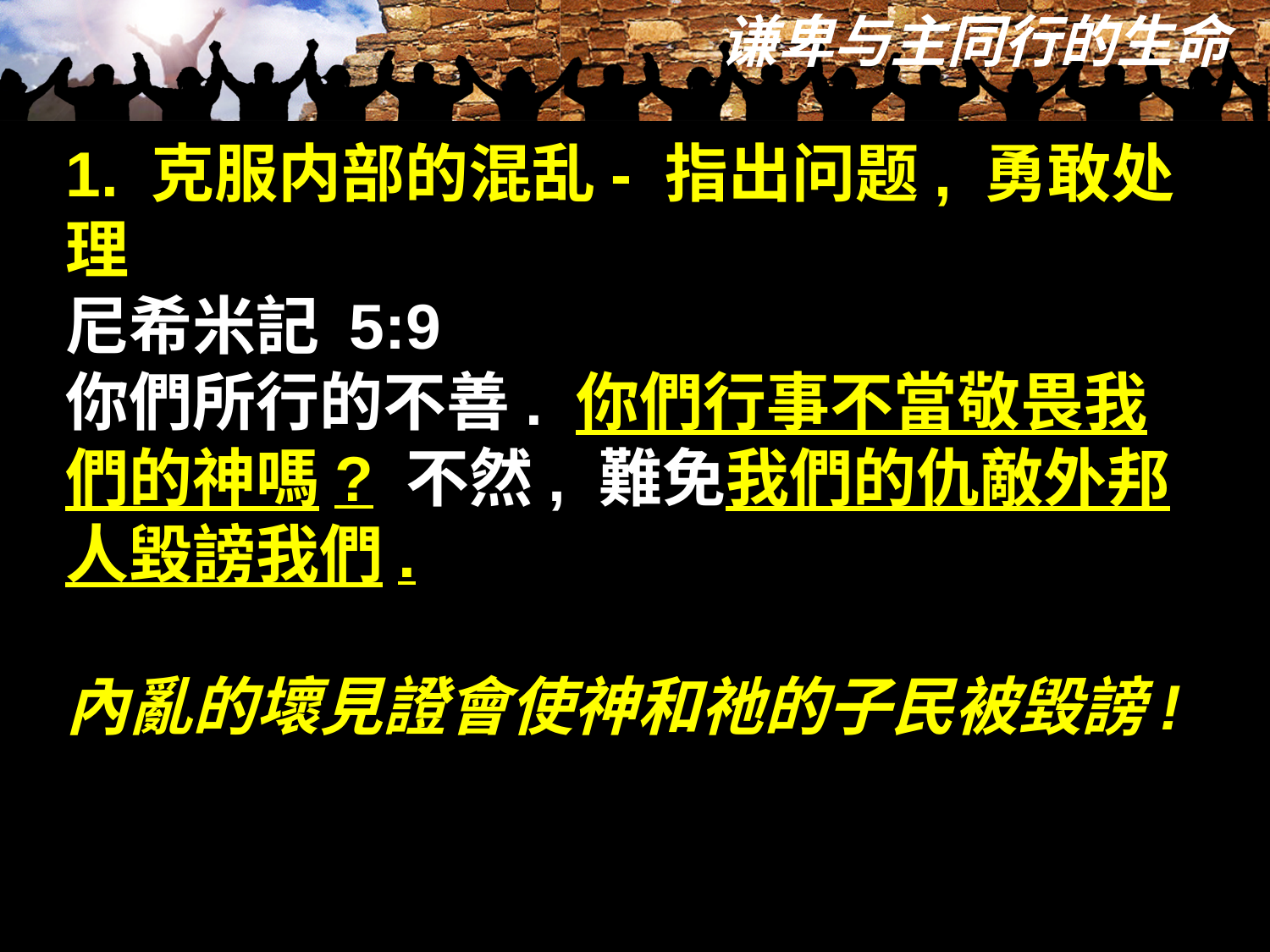

1. 克服内部的混乱- 指出问题, 勇敢处理
尼希米記 5:9
你們所行的不善. 你們行事不當敬畏我們的神嗎? 不然, 難免我們的仇敵外邦人毀謗我們.

內亂的壞見證會使神和祂的子民被毀謗!